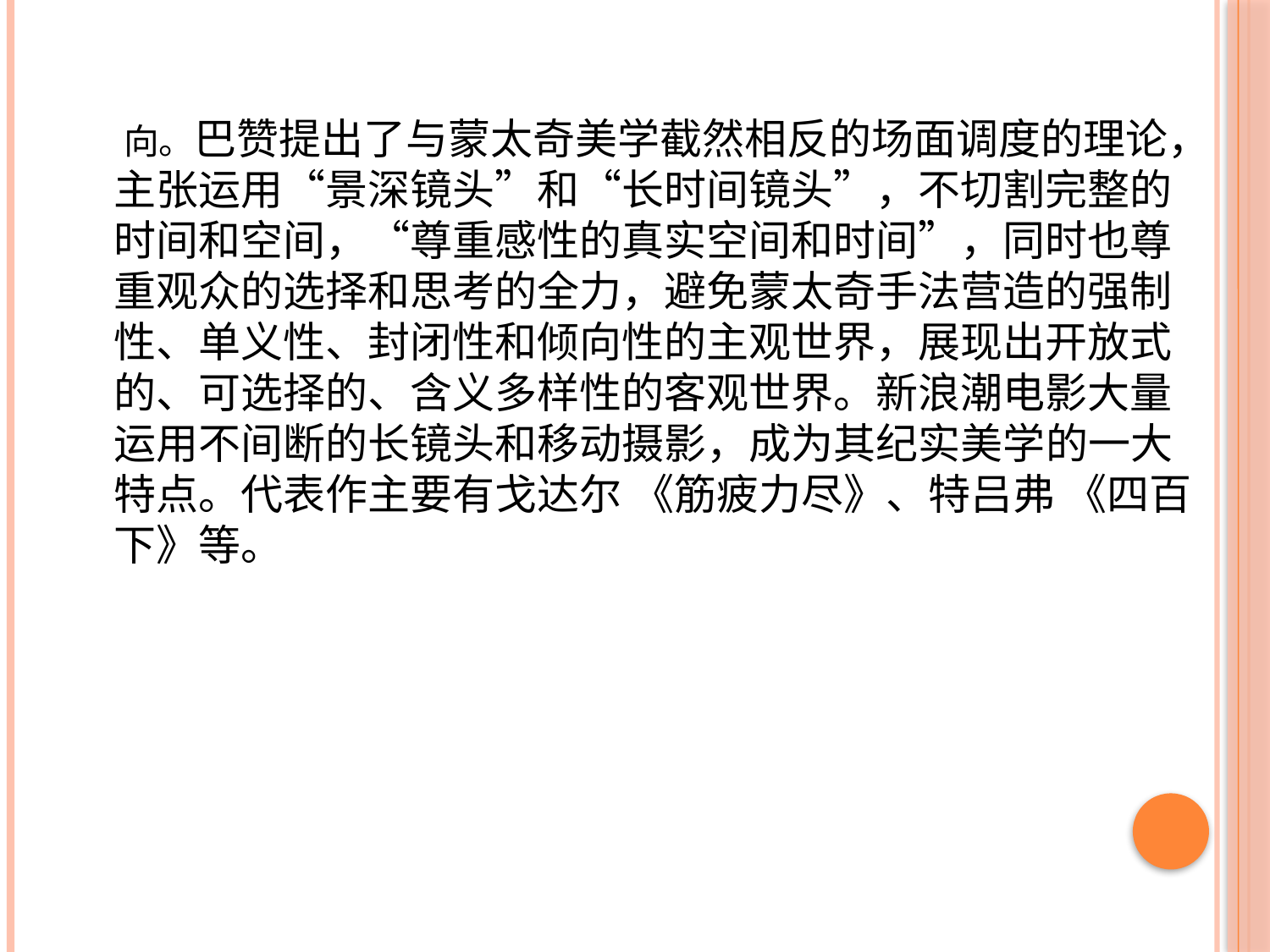

#
     向。巴赞提出了与蒙太奇美学截然相反的场面调度的理论，主张运用“景深镜头”和“长时间镜头”，不切割完整的时间和空间，“尊重感性的真实空间和时间”，同时也尊重观众的选择和思考的全力，避免蒙太奇手法营造的强制性、单义性、封闭性和倾向性的主观世界，展现出开放式的、可选择的、含义多样性的客观世界。新浪潮电影大量运用不间断的长镜头和移动摄影，成为其纪实美学的一大特点。代表作主要有戈达尔 《筋疲力尽》、特吕弗 《四百下》等。